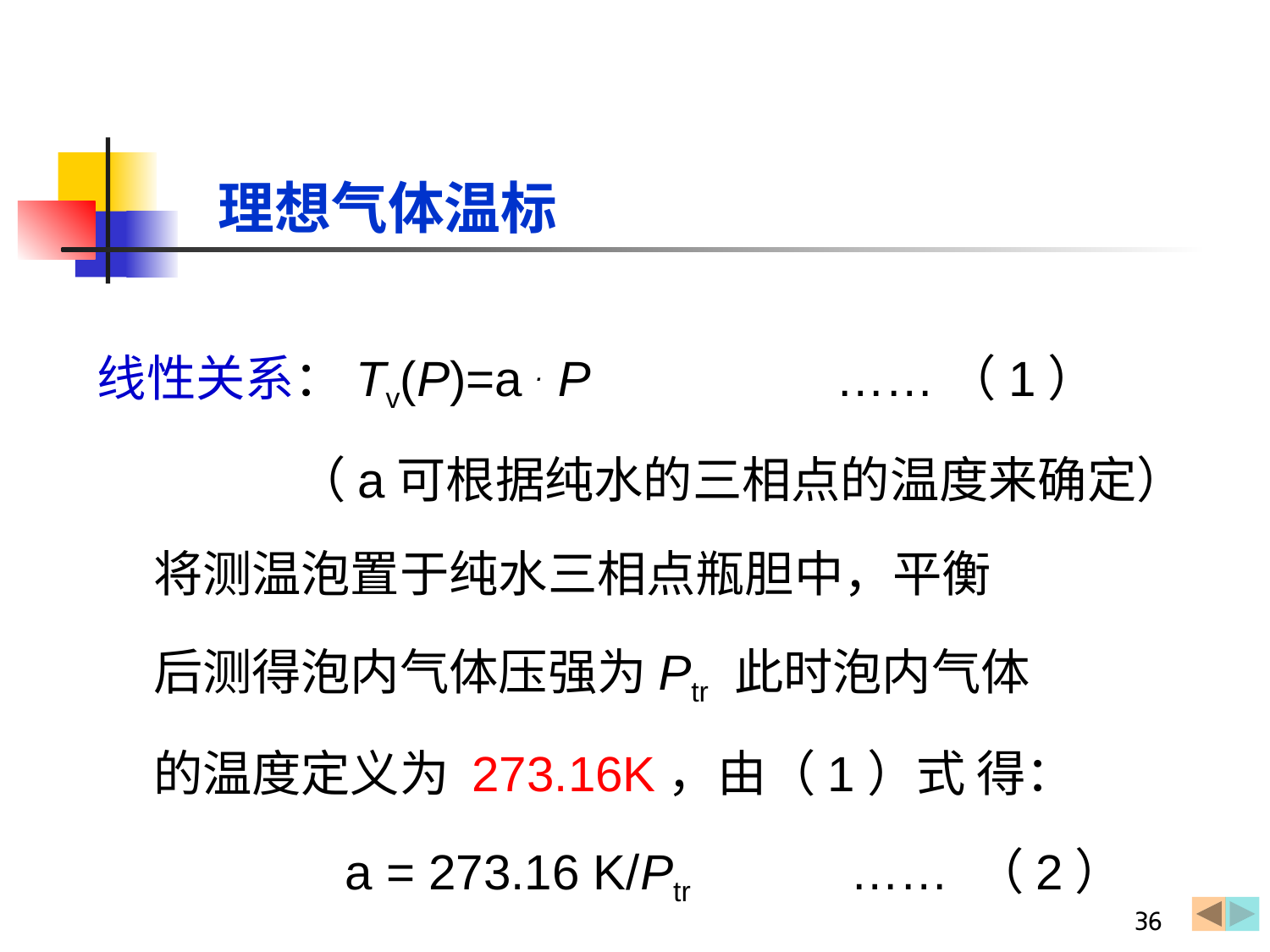

理想气体温标
线性关系：Tv(P)=a . P                  ……（1）
                 （a可根据纯水的三相点的温度来确定）
    将测温泡置于纯水三相点瓶胆中，平衡
    后测得泡内气体压强为Ptr 此时泡内气体
    的温度定义为 273.16K，由（1）式 得：
                  a = 273.16 K/Ptr            …… （2）
36